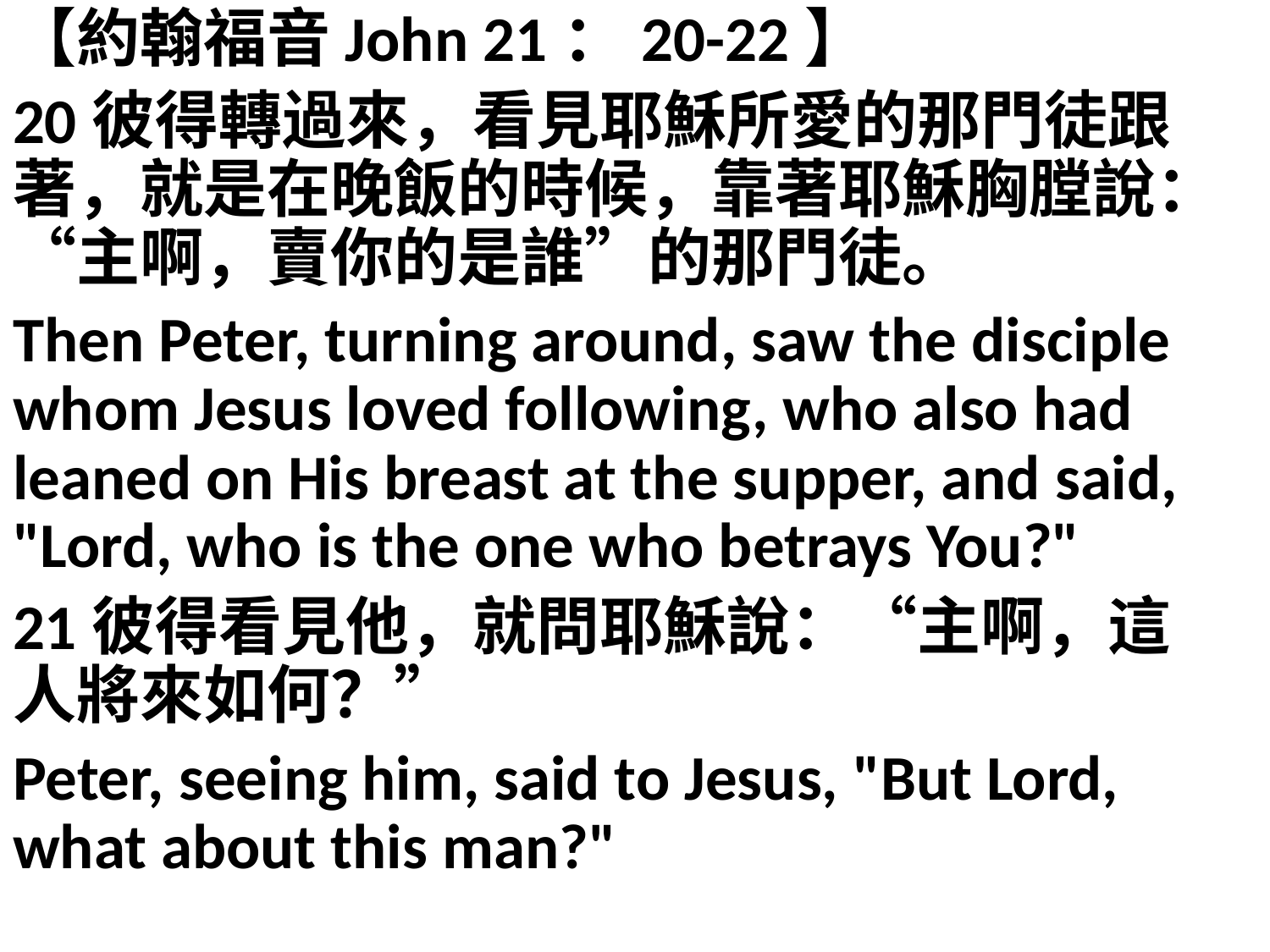

【約翰福音John 21：20-22】
20彼得轉過來，看見耶穌所愛的那門徒跟著，就是在晚飯的時候，靠著耶穌胸膛說：“主啊，賣你的是誰”的那門徒。
Then Peter, turning around, saw the disciple whom Jesus loved following, who also had leaned on His breast at the supper, and said, "Lord, who is the one who betrays You?"
21彼得看見他，就問耶穌說：“主啊，這人將來如何？”
Peter, seeing him, said to Jesus, "But Lord, what about this man?"